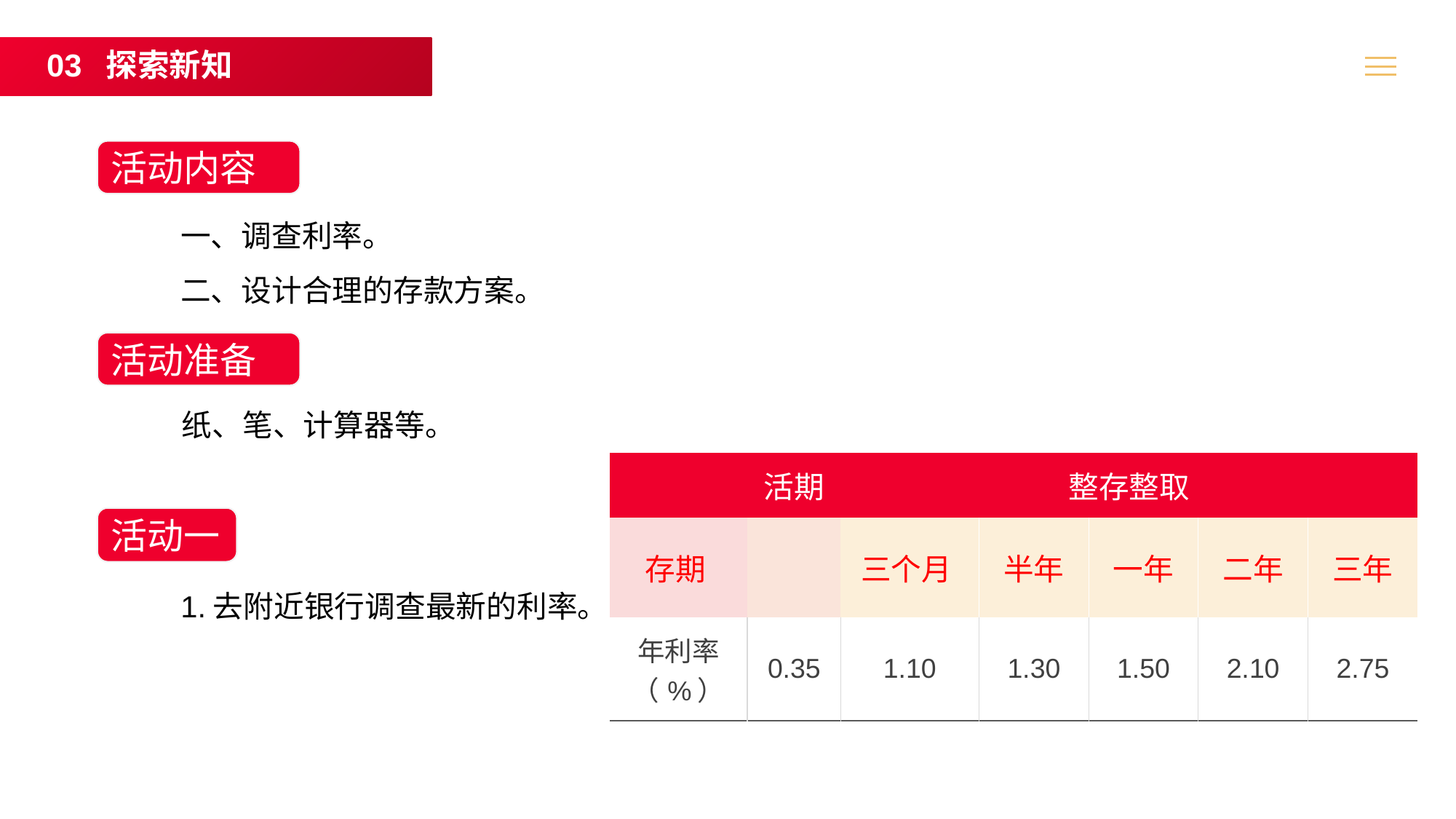

03  探索新知
活动内容
一、调查利率。
二、设计合理的存款方案。
活动准备
纸、笔、计算器等。
|  | 活期 | 整存整取 |  |  |  |  |
| --- | --- | --- | --- | --- | --- | --- |
| 存期 |  | 三个月 | 半年 | 一年 | 二年 | 三年 |
| 年利率（%） | 0.35 | 1.10 | 1.30 | 1.50 | 2.10 | 2.75 |
活动一
1.去附近银行调查最新的利率。